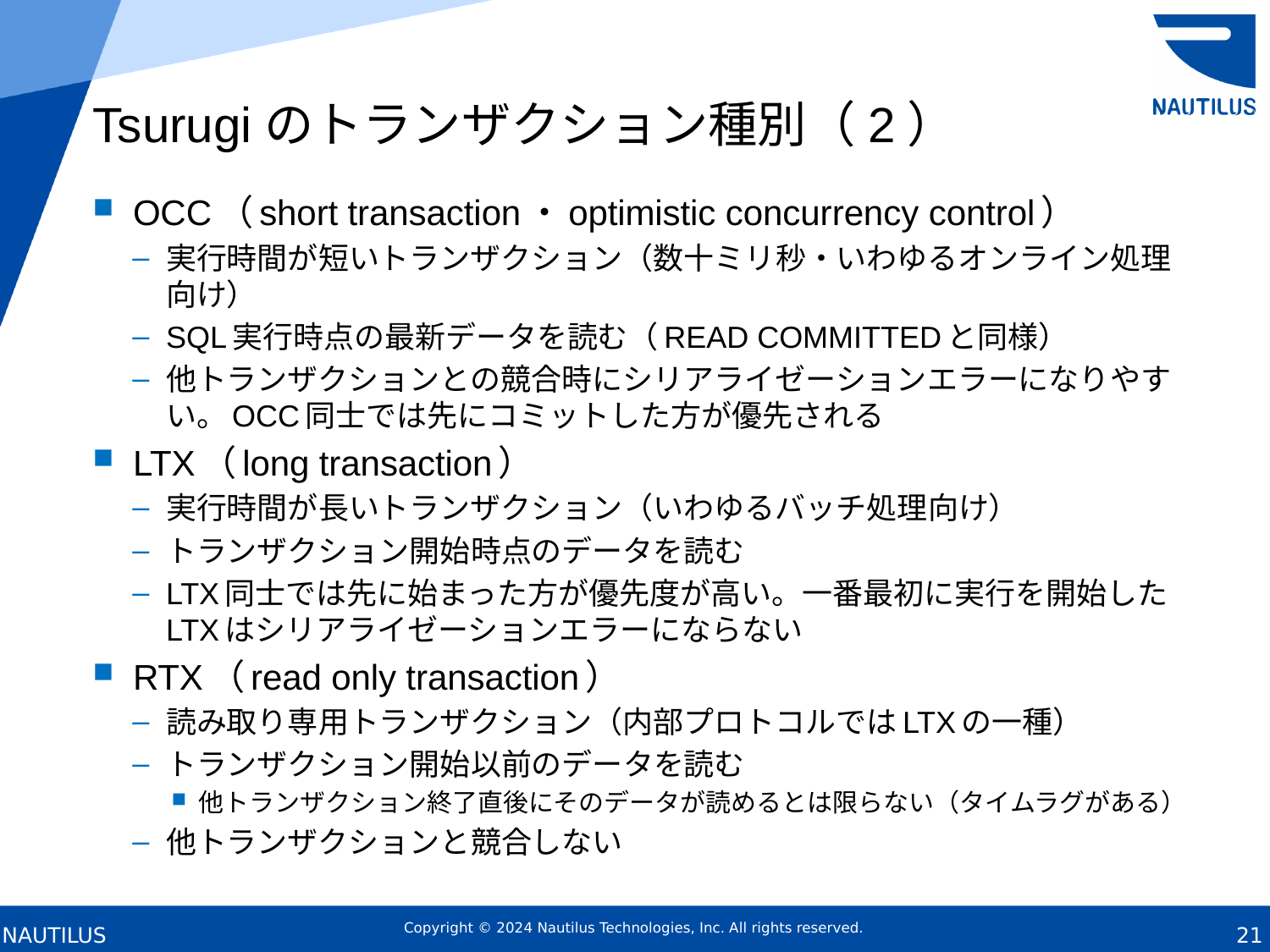

# Tsurugiのトランザクション種別（2）
OCC（short transaction・optimistic concurrency control）
実行時間が短いトランザクション（数十ミリ秒・いわゆるオンライン処理向け）
SQL実行時点の最新データを読む（READ COMMITTEDと同様）
他トランザクションとの競合時にシリアライゼーションエラーになりやすい。OCC同士では先にコミットした方が優先される
LTX（long transaction）
実行時間が長いトランザクション（いわゆるバッチ処理向け）
トランザクション開始時点のデータを読む
LTX同士では先に始まった方が優先度が高い。一番最初に実行を開始したLTXはシリアライゼーションエラーにならない
RTX（read only transaction）
読み取り専用トランザクション（内部プロトコルではLTXの一種）
トランザクション開始以前のデータを読む
他トランザクション終了直後にそのデータが読めるとは限らない（タイムラグがある）
他トランザクションと競合しない